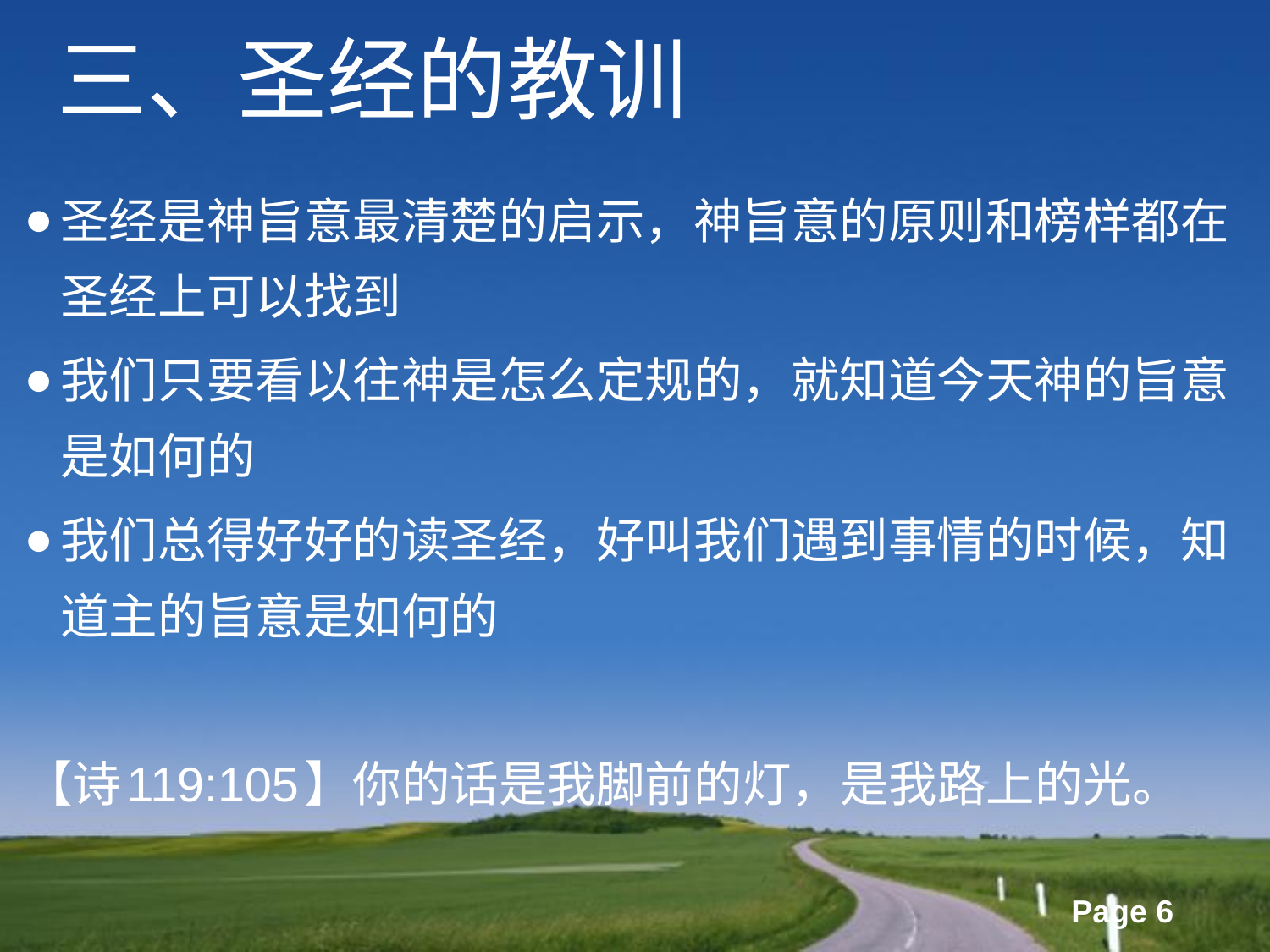

三、圣经的教训
圣经是神旨意最清楚的启示，神旨意的原则和榜样都在圣经上可以找到
我们只要看以往神是怎么定规的，就知道今天神的旨意是如何的
我们总得好好的读圣经，好叫我们遇到事情的时候，知道主的旨意是如何的

【诗119:105】你的话是我脚前的灯，是我路上的光。